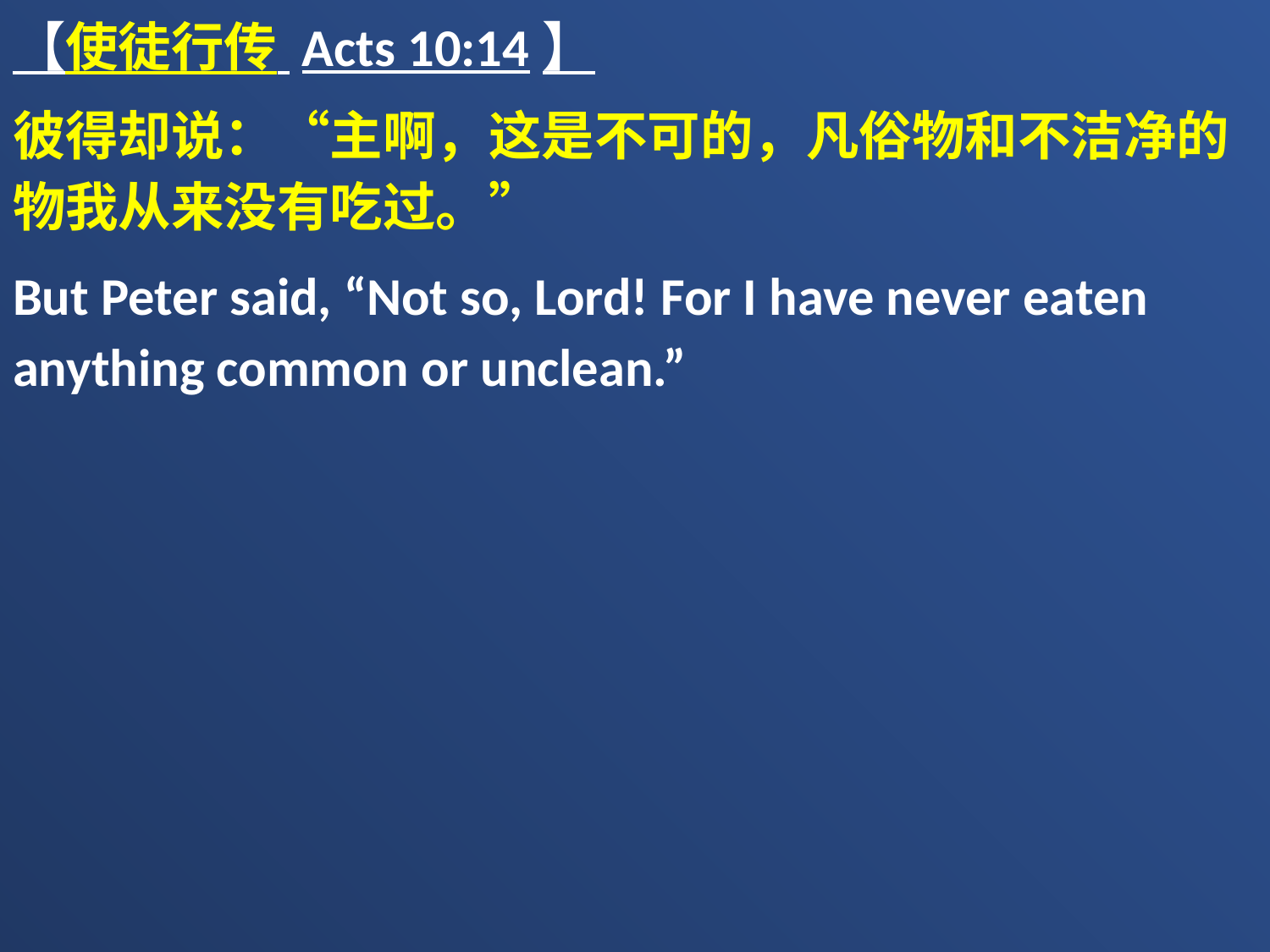

【使徒行传 Acts 10:14】
彼得却说：“主啊，这是不可的，凡俗物和不洁净的物我从来没有吃过。”
But Peter said, “Not so, Lord! For I have never eaten anything common or unclean.”